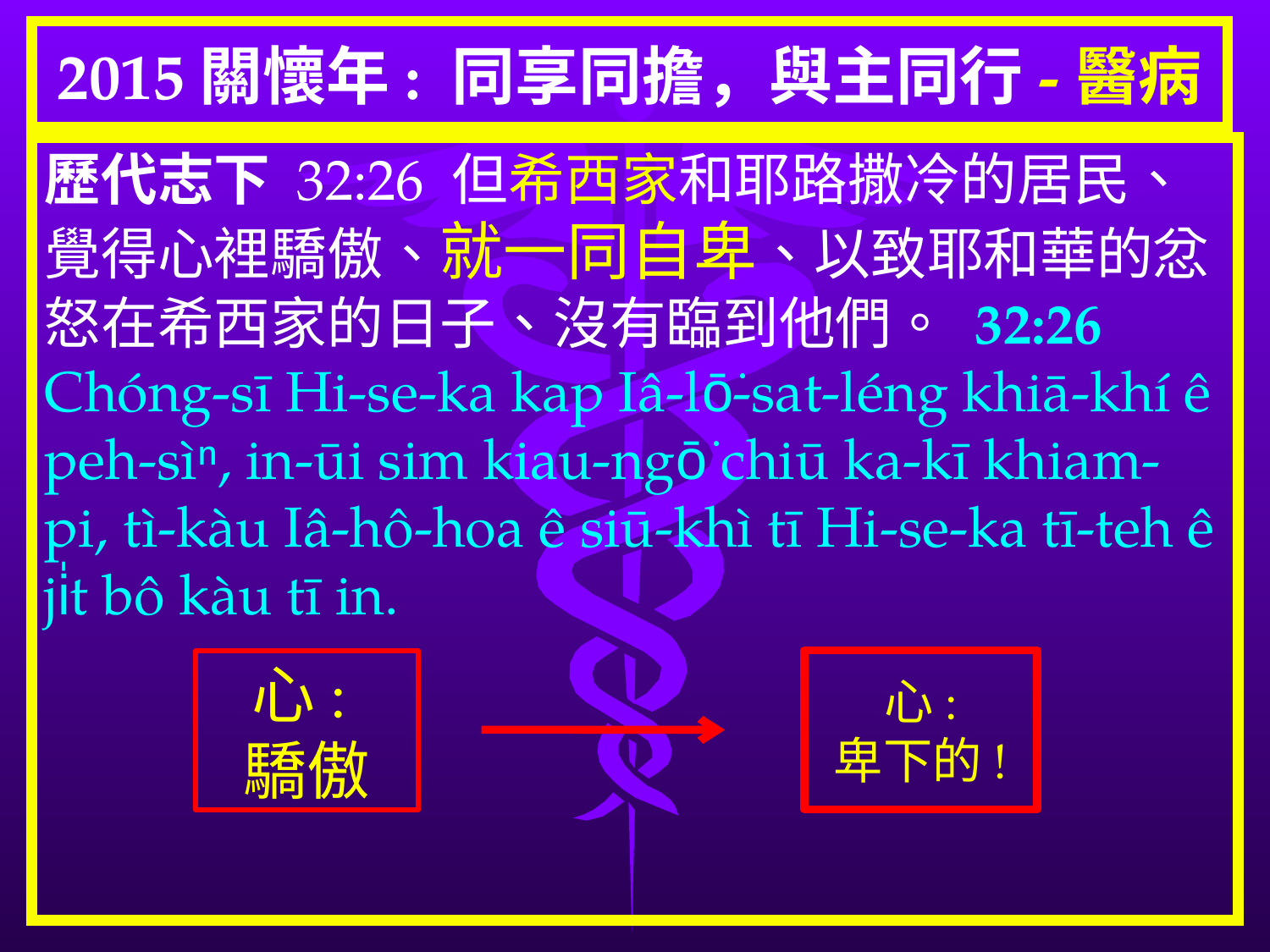

# 2015關懷年: 同享同擔，與主同行-醫病
歷代志下 32:26 但希西家和耶路撒冷的居民、覺得心裡驕傲、就一同自卑、以致耶和華的忿怒在希西家的日子、沒有臨到他們。 32:26 Chóng-sī Hi-se-ka kap Iâ-lō͘-sat-léng khiā-khí ê peh-sìⁿ, in-ūi sim kiau-ngō͘ chiū ka-kī khiam-pi, tì-kàu Iâ-hô-hoa ê siū-khì tī Hi-se-ka tī-teh ê ji̍t bô kàu tī in.

心:
卑下的!
心:
驕傲